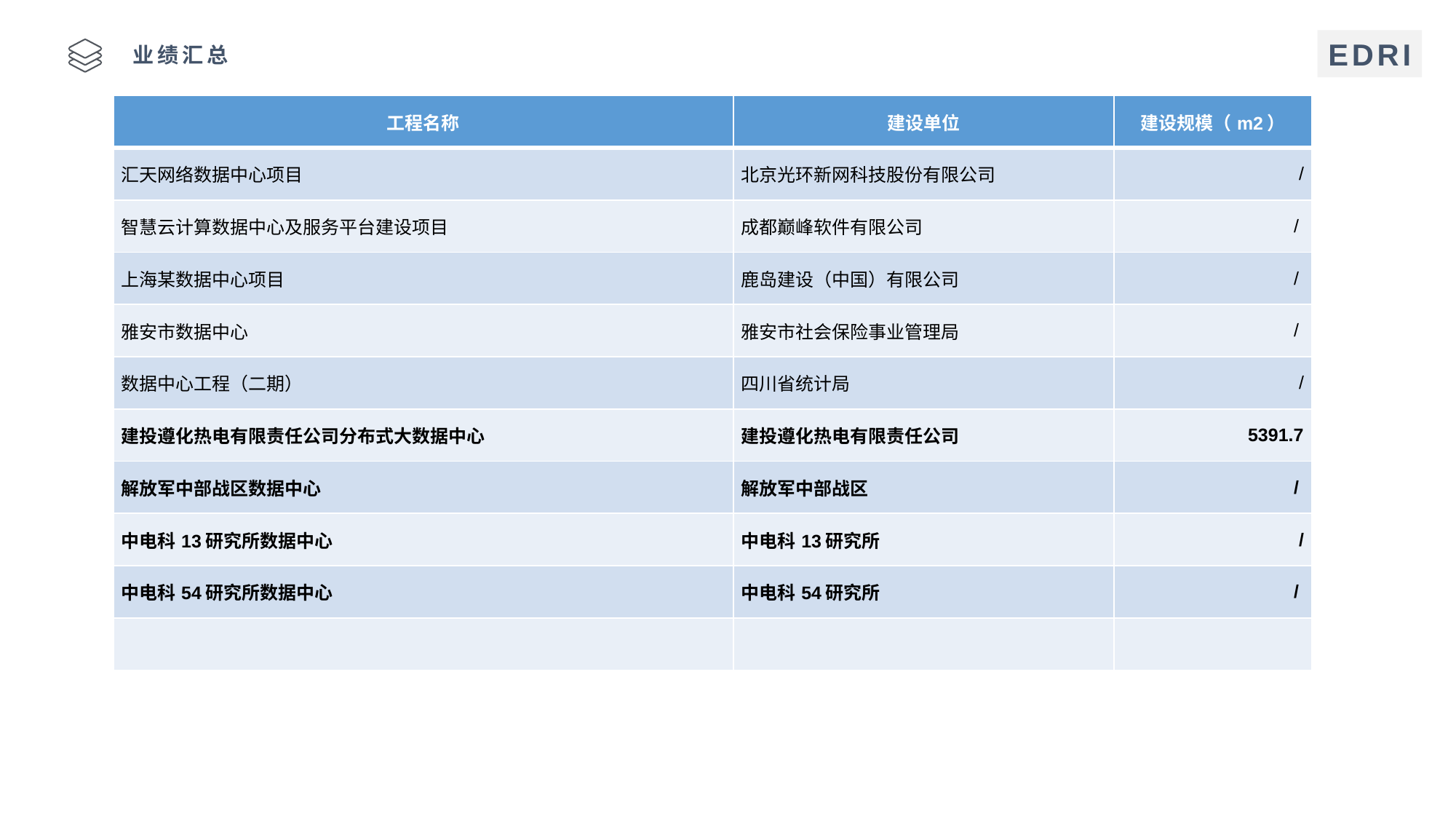

EDRI
业绩汇总

| 工程名称 | 建设单位 | 建设规模（m2） |
| --- | --- | --- |
| 汇天网络数据中心项目 | 北京光环新网科技股份有限公司 | / |
| 智慧云计算数据中心及服务平台建设项目 | 成都巅峰软件有限公司 | / |
| 上海某数据中心项目 | 鹿岛建设（中国）有限公司 | / |
| 雅安市数据中心 | 雅安市社会保险事业管理局 | / |
| 数据中心工程（二期） | 四川省统计局 | / |
| 建投遵化热电有限责任公司分布式大数据中心 | 建投遵化热电有限责任公司 | 5391.7 |
| 解放军中部战区数据中心 | 解放军中部战区 | / |
| 中电科13研究所数据中心 | 中电科13研究所 | / |
| 中电科54研究所数据中心 | 中电科54研究所 | / |
|  |  |  |